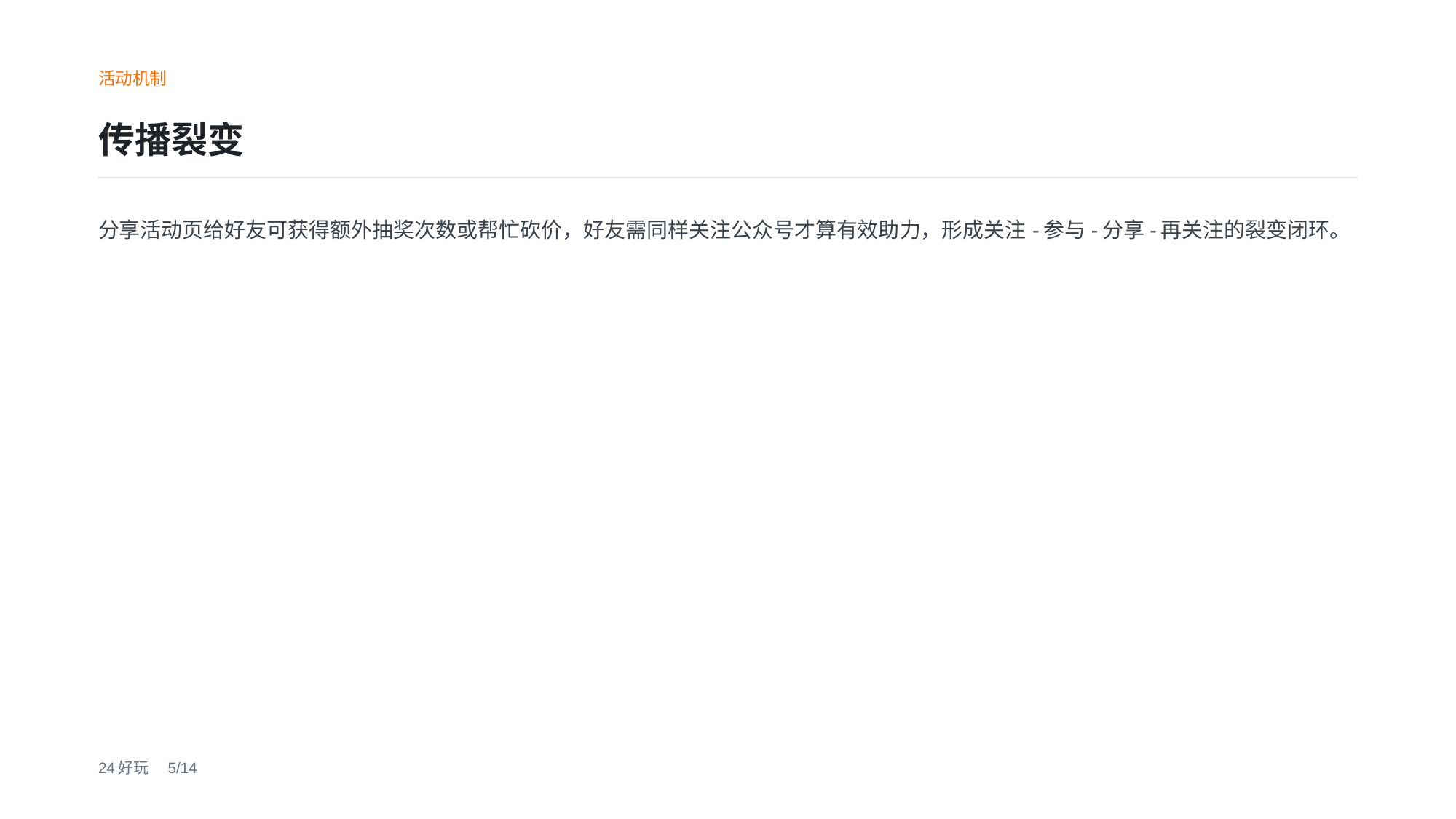

活动机制
传播裂变

分享活动页给好友可获得额外抽奖次数或帮忙砍价，好友需同样关注公众号才算有效助力，形成关注-参与-分享-再关注的裂变闭环。
24好玩　5/14